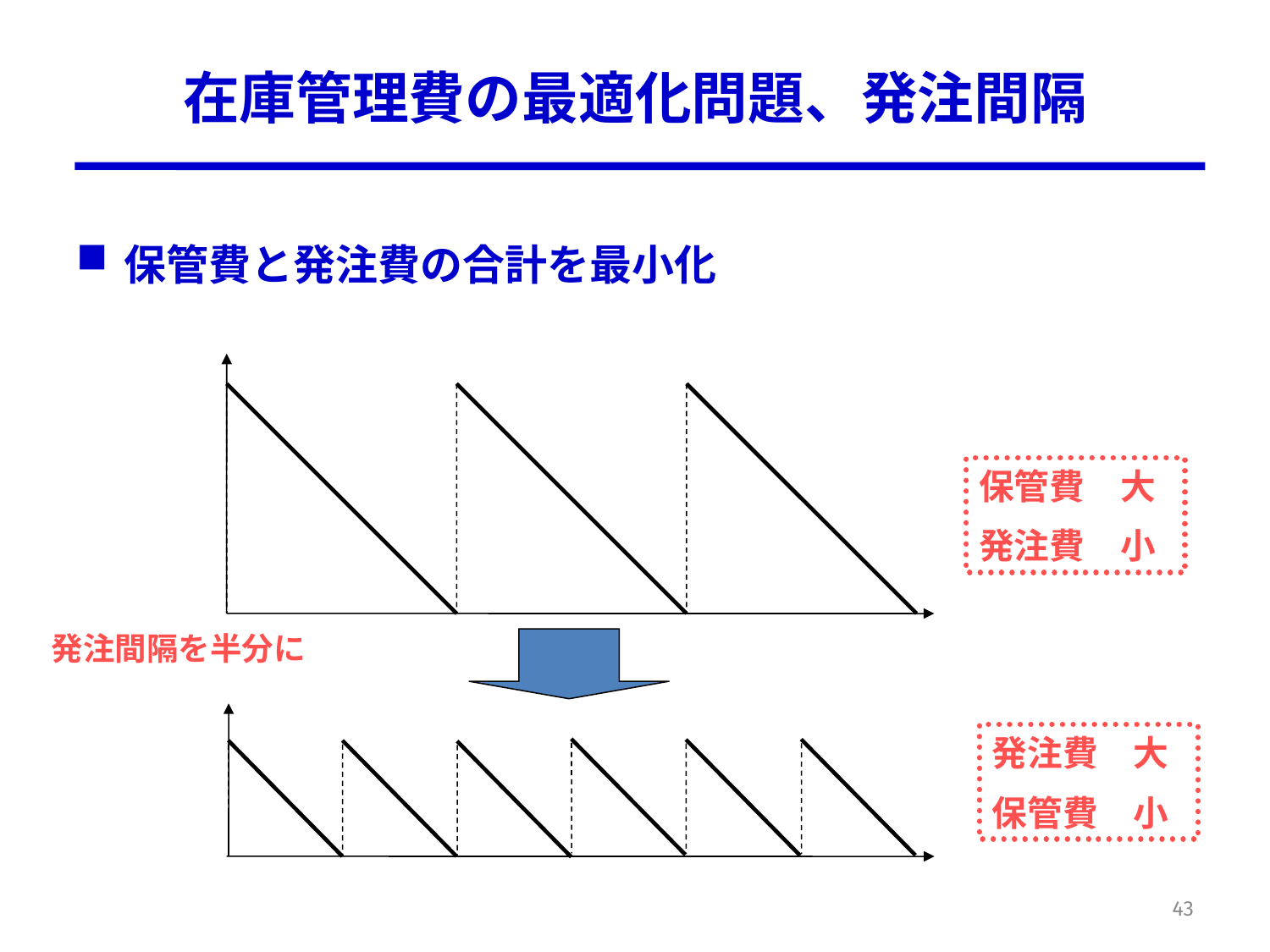

# 在庫管理費の最適化問題、発注間隔
保管費と発注費の合計を最小化

保管費　大
発注費　小

発注間隔を半分に

発注費　大
保管費　小

43